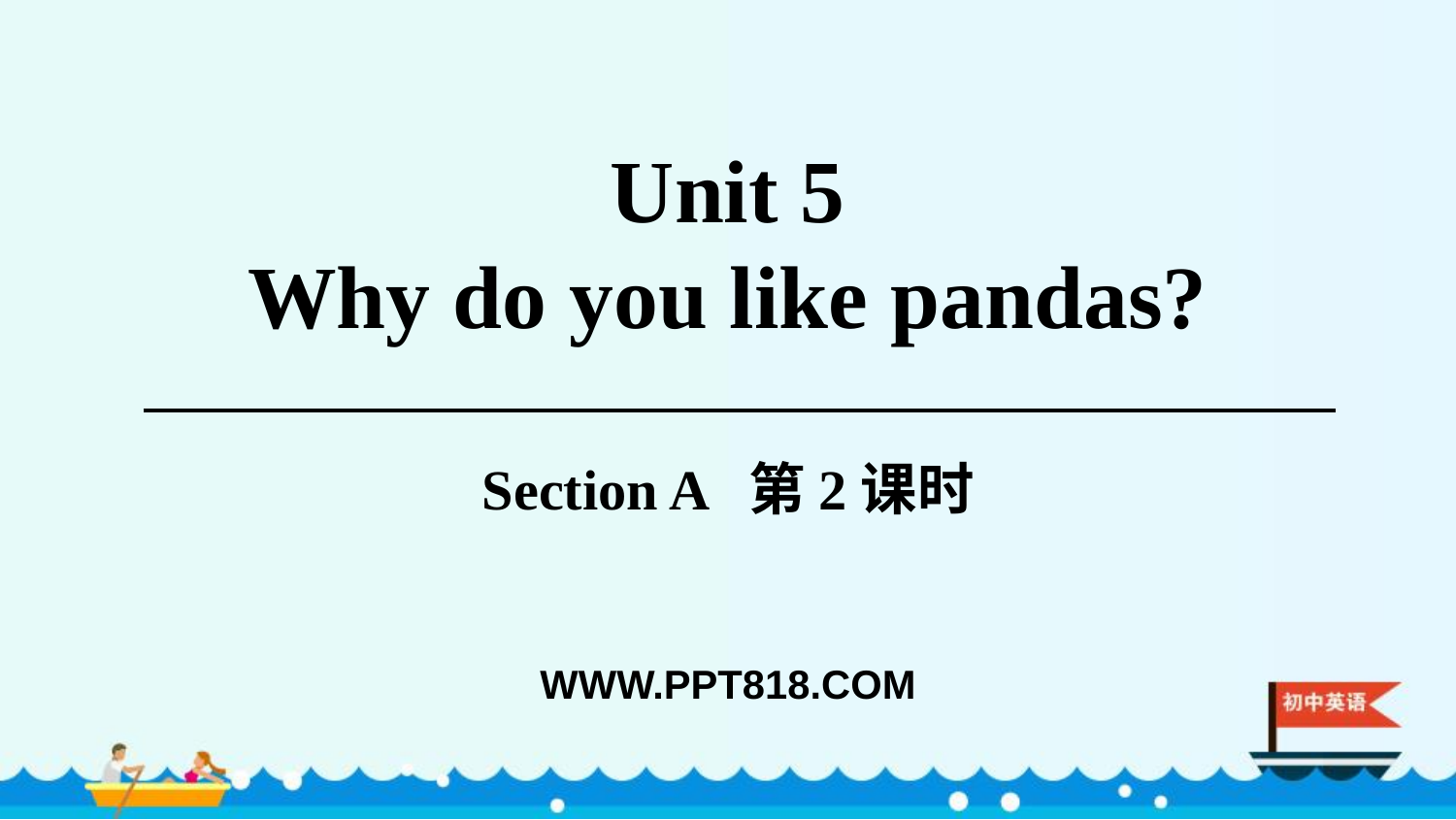

Unit 5
Why do you like pandas?
Section A  第2课时
WWW.PPT818.COM